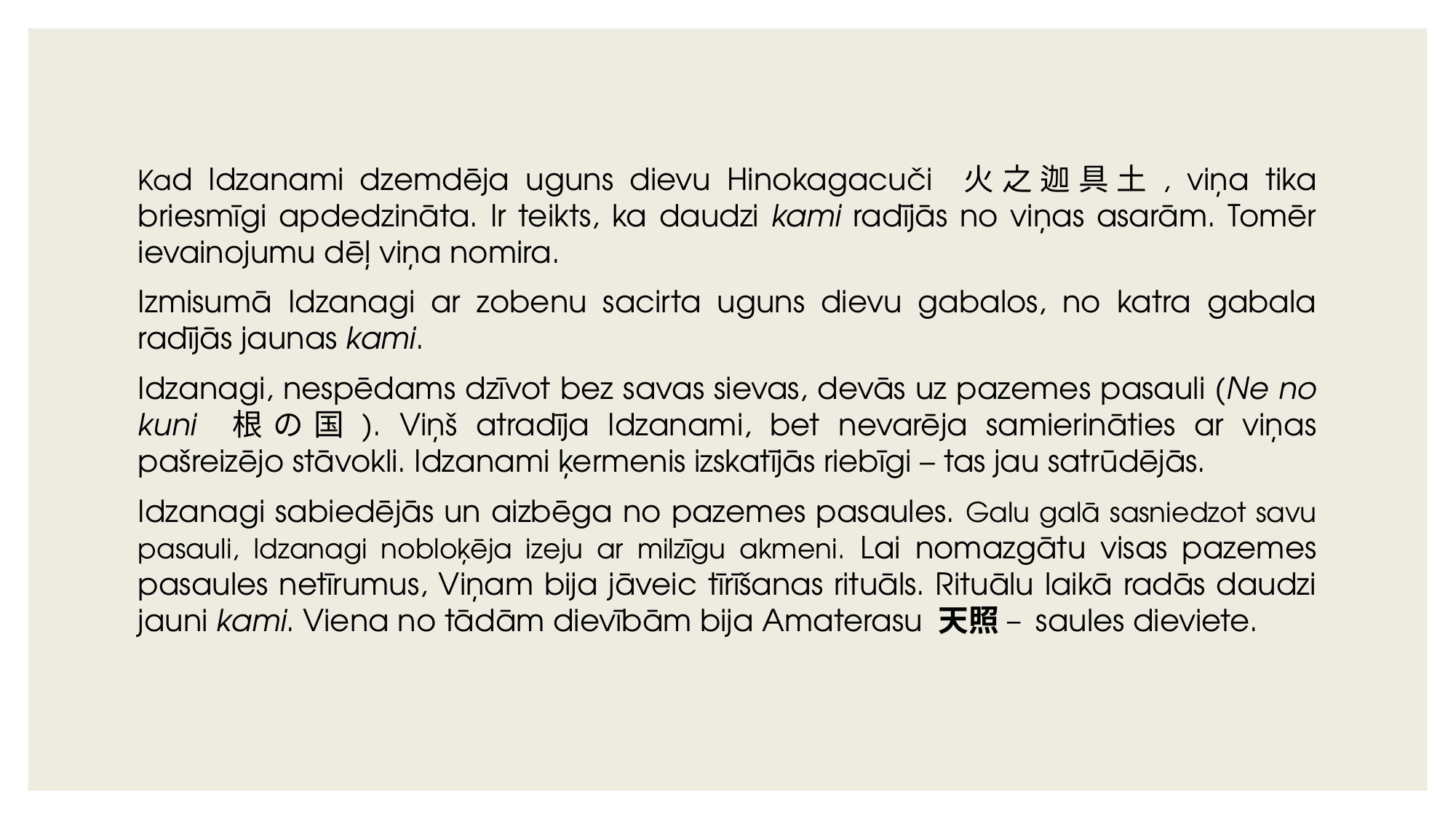

Kad Idzanami dzemdēja uguns dievu Hinokagacuči 火之迦具土, viņa tika briesmīgi apdedzināta. Ir teikts, ka daudzi kami radījās no viņas asarām. Tomēr ievainojumu dēļ viņa nomira.
Izmisumā Idzanagi ar zobenu sacirta uguns dievu gabalos, no katra gabala radījās jaunas kami.
Idzanagi, nespēdams dzīvot bez savas sievas, devās uz pazemes pasauli (Ne no kuni 根の国). Viņš atradīja Idzanami, bet nevarēja samierināties ar viņas pašreizējo stāvokli. Idzanami ķermenis izskatījās riebīgi – tas jau satrūdējās.
Idzanagi sabiedējās un aizbēga no pazemes pasaules. Galu galā sasniedzot savu pasauli, Idzanagi nobloķēja izeju ar milzīgu akmeni. Lai nomazgātu visas pazemes pasaules netīrumus, Viņam bija jāveic tīrīšanas rituāls. Rituālu laikā radās daudzi jauni kami. Viena no tādām dievībām bija Amaterasu 天照 – saules dieviete.